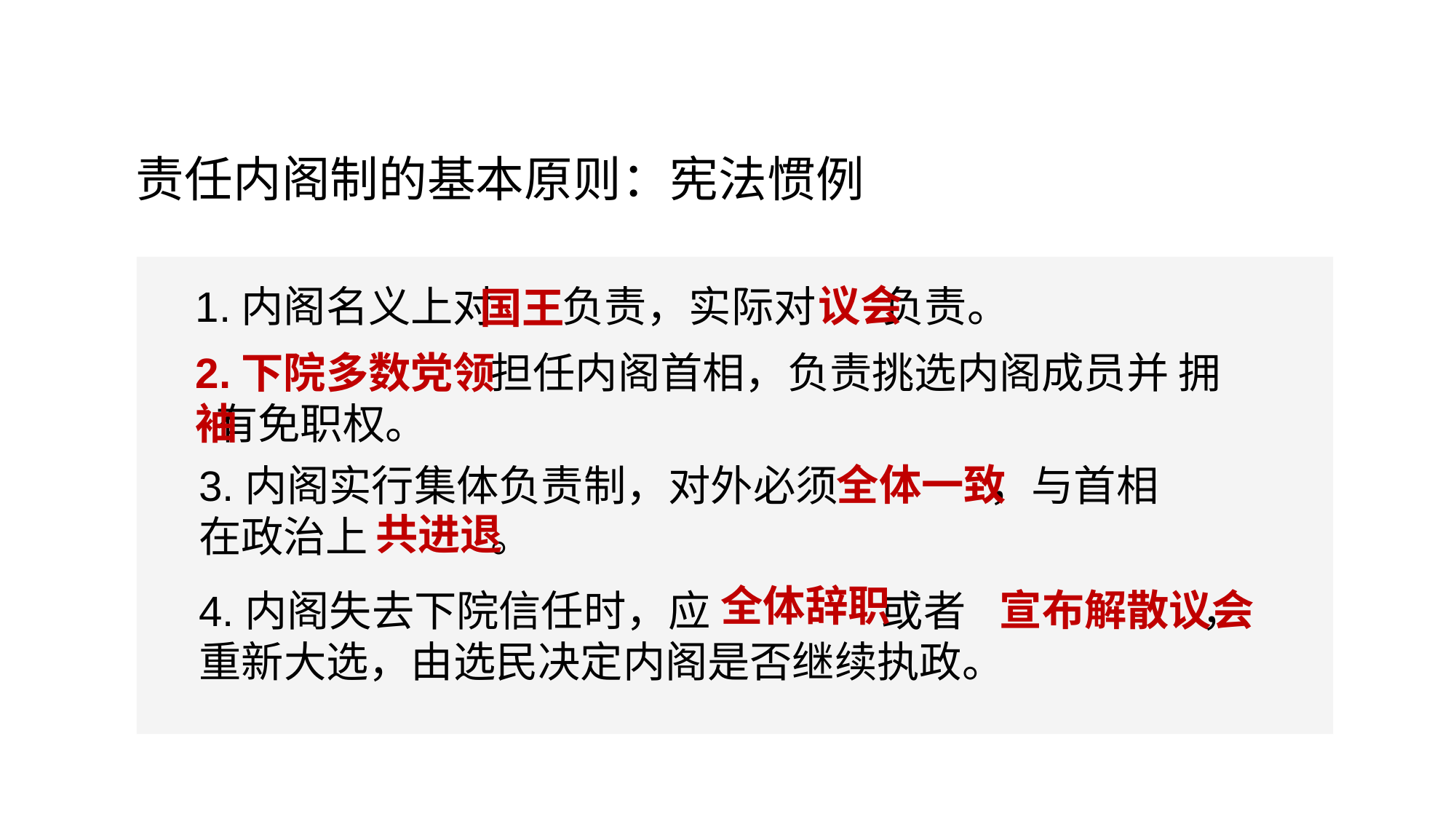

责任内阁制的基本原则：宪法惯例

议会
1.内阁名义上对       负责，实际对       负责。
国王
                            担任内阁首相，负责挑选内阁成员并 拥有免职权。
2.下院多数党领袖
全体一致
3.内阁实行集体负责制，对外必须                ，与首相在政治上             。
共进退
全体辞职
4.内阁失去下院信任时，应                  或者                         ，重新大选，由选民决定内阁是否继续执政。
宣布解散议会